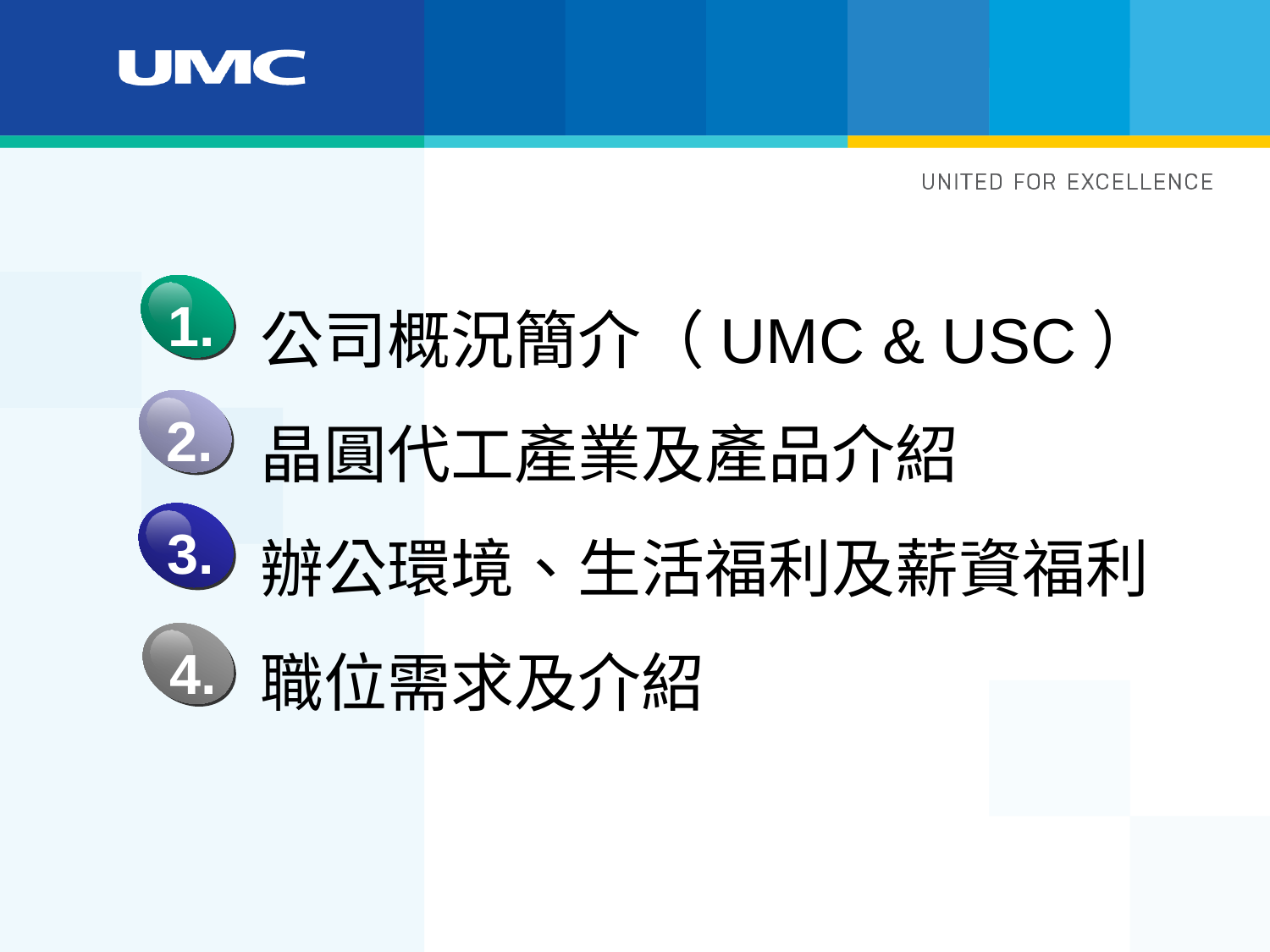

# 公司概況簡介（UMC & USC） 晶圓代工產業及產品介紹 辦公環境、生活福利及薪資福利 職位需求及介紹

1.

2.

3.

4.